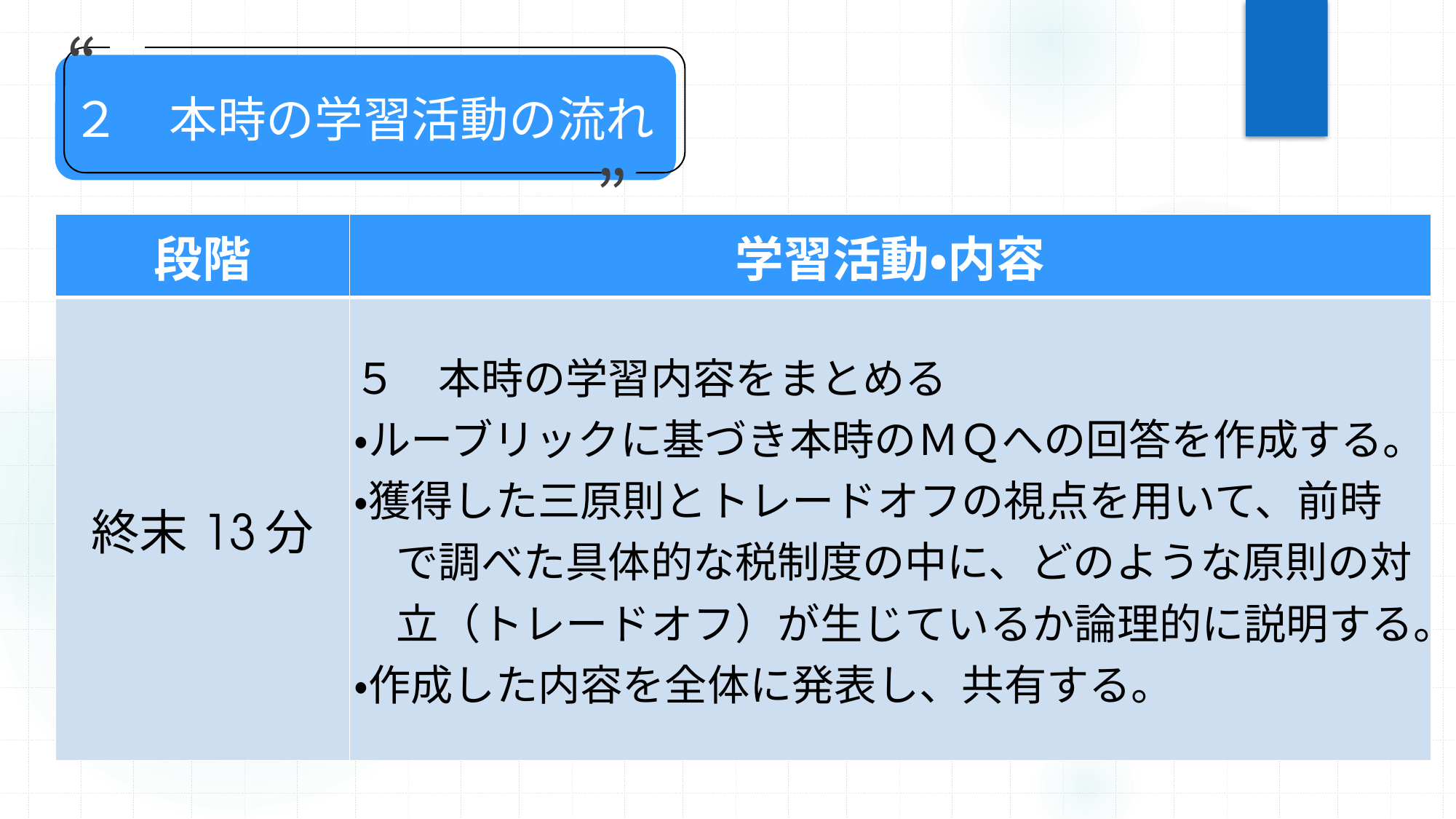

“

２　本時の学習活動の流れ

”
| 段階 | 学習活動・内容 |
| --- | --- |
| 終末13分 | ５　本時の学習内容をまとめる ・ルーブリックに基づき本時のＭＱへの回答を作成する。 ・獲得した三原則とトレードオフの視点を用いて、前時 　で調べた具体的な税制度の中に、どのような原則の対 　立（トレードオフ）が生じているか論理的に説明する。 ・作成した内容を全体に発表し、共有する。 |